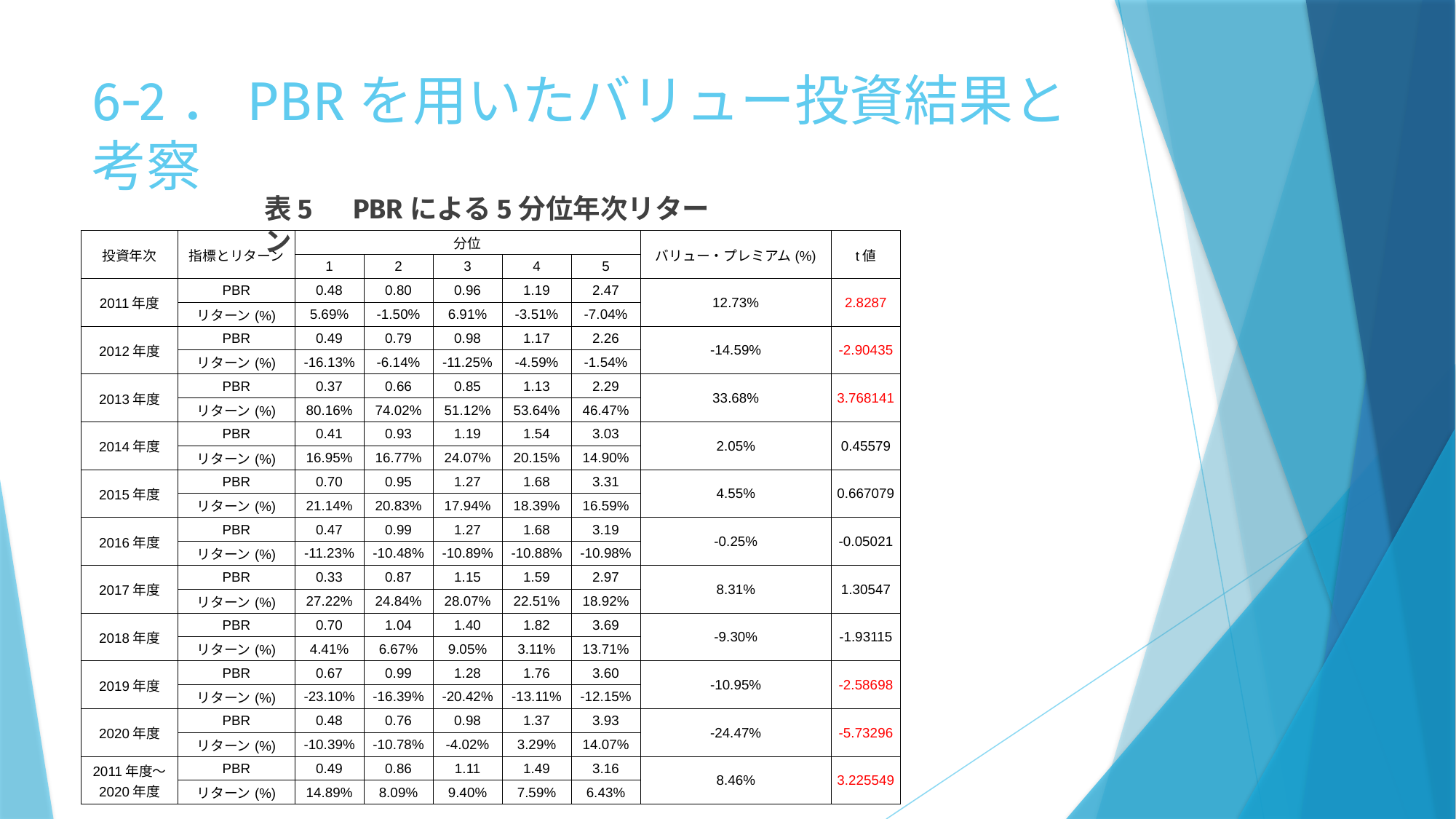

# 6-2．PBRを用いたバリュー投資結果と 考察
表5　PBRによる5分位年次リターン
| 投資年次 | 指標とリターン | 分位 |  |  |  |  | バリュー・プレミアム(%) | t値 |
| --- | --- | --- | --- | --- | --- | --- | --- | --- |
|  |  | 1 | 2 | 3 | 4 | 5 |  |  |
| 2011年度 | PBR | 0.48 | 0.80 | 0.96 | 1.19 | 2.47 | 12.73% | 2.8287 |
|  | リターン(%) | 5.69% | -1.50% | 6.91% | -3.51% | -7.04% |  |  |
| 2012年度 | PBR | 0.49 | 0.79 | 0.98 | 1.17 | 2.26 | -14.59% | -2.90435 |
|  | リターン(%) | -16.13% | -6.14% | -11.25% | -4.59% | -1.54% |  |  |
| 2013年度 | PBR | 0.37 | 0.66 | 0.85 | 1.13 | 2.29 | 33.68% | 3.768141 |
|  | リターン(%) | 80.16% | 74.02% | 51.12% | 53.64% | 46.47% |  |  |
| 2014年度 | PBR | 0.41 | 0.93 | 1.19 | 1.54 | 3.03 | 2.05% | 0.45579 |
|  | リターン(%) | 16.95% | 16.77% | 24.07% | 20.15% | 14.90% |  |  |
| 2015年度 | PBR | 0.70 | 0.95 | 1.27 | 1.68 | 3.31 | 4.55% | 0.667079 |
|  | リターン(%) | 21.14% | 20.83% | 17.94% | 18.39% | 16.59% |  |  |
| 2016年度 | PBR | 0.47 | 0.99 | 1.27 | 1.68 | 3.19 | -0.25% | -0.05021 |
|  | リターン(%) | -11.23% | -10.48% | -10.89% | -10.88% | -10.98% |  |  |
| 2017年度 | PBR | 0.33 | 0.87 | 1.15 | 1.59 | 2.97 | 8.31% | 1.30547 |
|  | リターン(%) | 27.22% | 24.84% | 28.07% | 22.51% | 18.92% |  |  |
| 2018年度 | PBR | 0.70 | 1.04 | 1.40 | 1.82 | 3.69 | -9.30% | -1.93115 |
|  | リターン(%) | 4.41% | 6.67% | 9.05% | 3.11% | 13.71% |  |  |
| 2019年度 | PBR | 0.67 | 0.99 | 1.28 | 1.76 | 3.60 | -10.95% | -2.58698 |
|  | リターン(%) | -23.10% | -16.39% | -20.42% | -13.11% | -12.15% |  |  |
| 2020年度 | PBR | 0.48 | 0.76 | 0.98 | 1.37 | 3.93 | -24.47% | -5.73296 |
|  | リターン(%) | -10.39% | -10.78% | -4.02% | 3.29% | 14.07% |  |  |
| 2011年度～ 2020年度 | PBR | 0.49 | 0.86 | 1.11 | 1.49 | 3.16 | 8.46% | 3.225549 |
|  | リターン(%) | 14.89% | 8.09% | 9.40% | 7.59% | 6.43% |  |  |